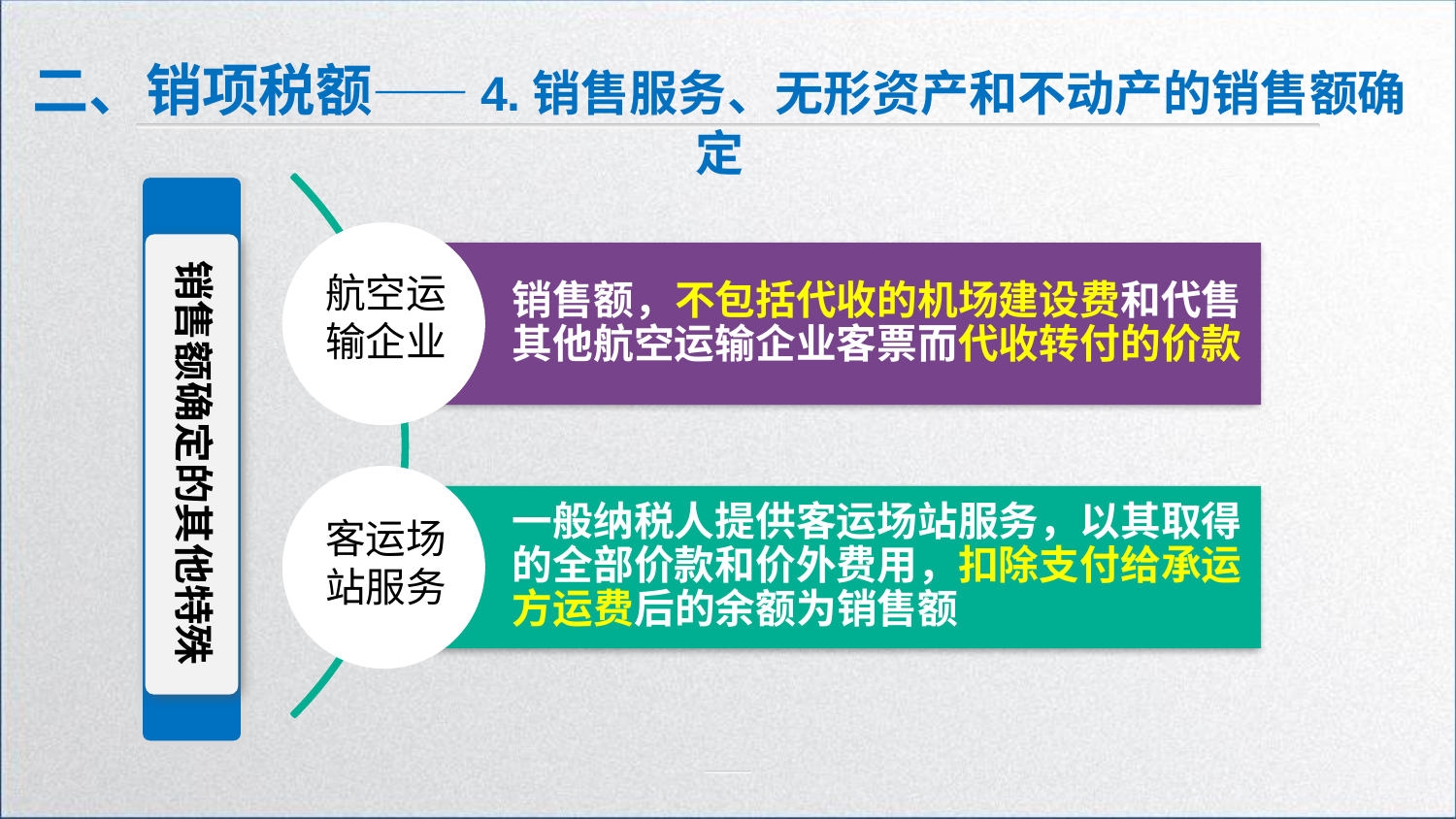

二、销项税额——4.销售服务、无形资产和不动产的销售额确定
销售额，不包括代收的机场建设费和代售其他航空运输企业客票而代收转付的价款
一般纳税人提供客运场站服务，以其取得的全部价款和价外费用，扣除支付给承运方运费后的余额为销售额

销售额确定的其他特殊
航空运输企业
客运场站服务